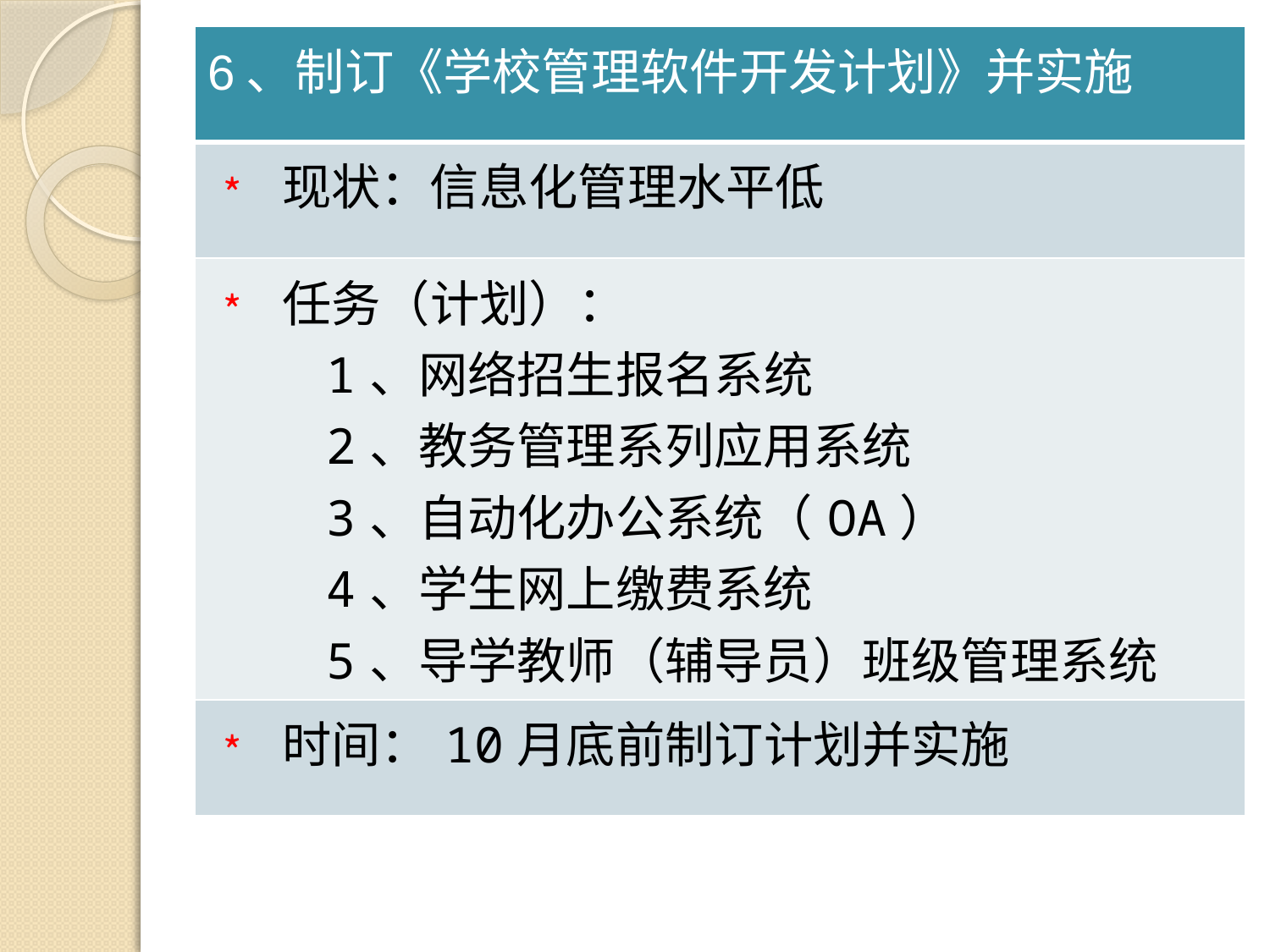

| 6、制订《学校管理软件开发计划》并实施 |
| --- |
| ﹡ 现状：信息化管理水平低 |
| ﹡ 任务（计划）： 1、网络招生报名系统 2、教务管理系列应用系统 3、自动化办公系统（OA） 4、学生网上缴费系统 5、导学教师（辅导员）班级管理系统 |
| ﹡ 时间：10月底前制订计划并实施 |
#